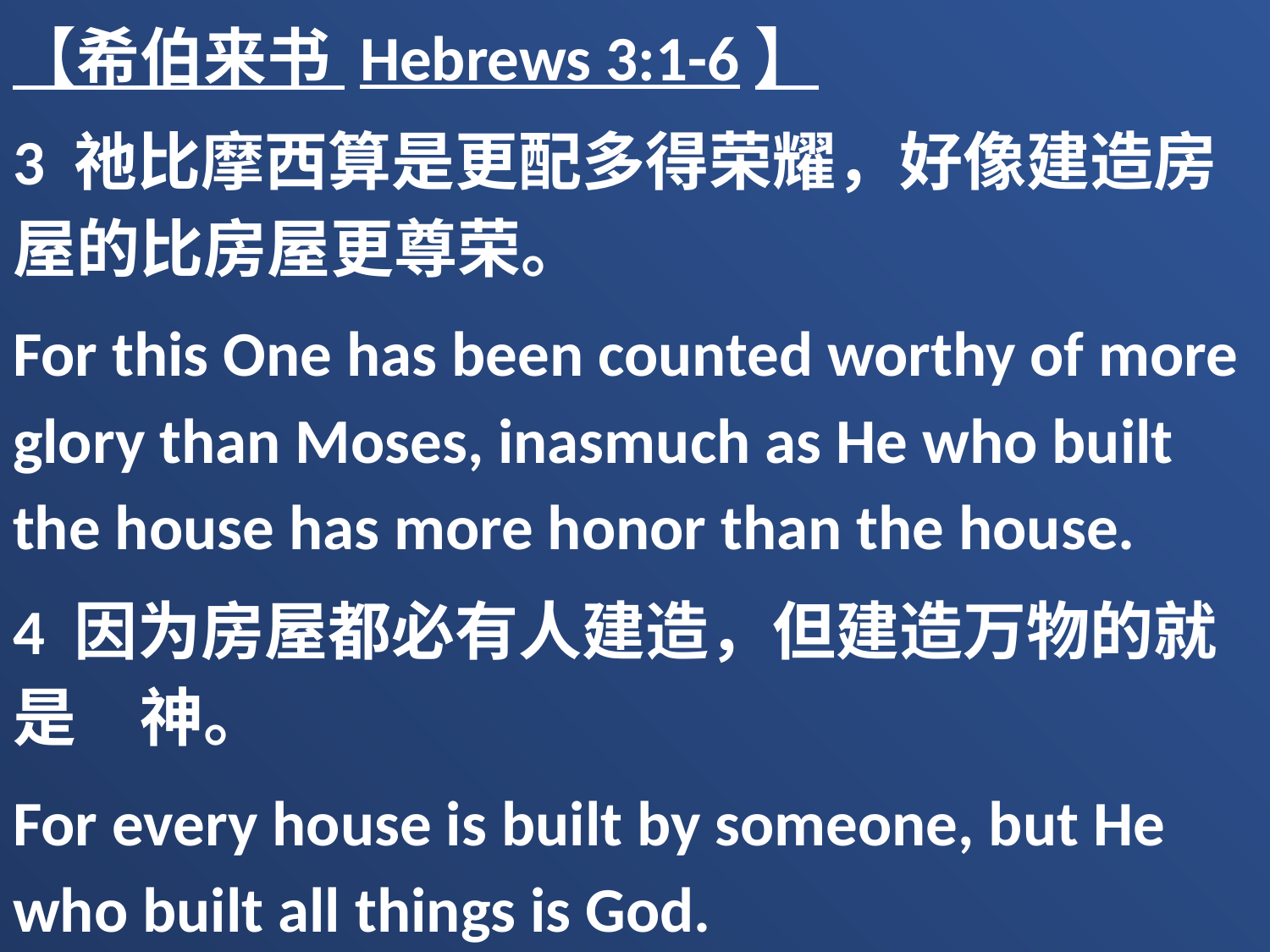

【希伯来书 Hebrews 3:1-6】
3 祂比摩西算是更配多得荣耀，好像建造房屋的比房屋更尊荣。
For this One has been counted worthy of more glory than Moses, inasmuch as He who built the house has more honor than the house.
4 因为房屋都必有人建造，但建造万物的就是　神。
For every house is built by someone, but He who built all things is God.